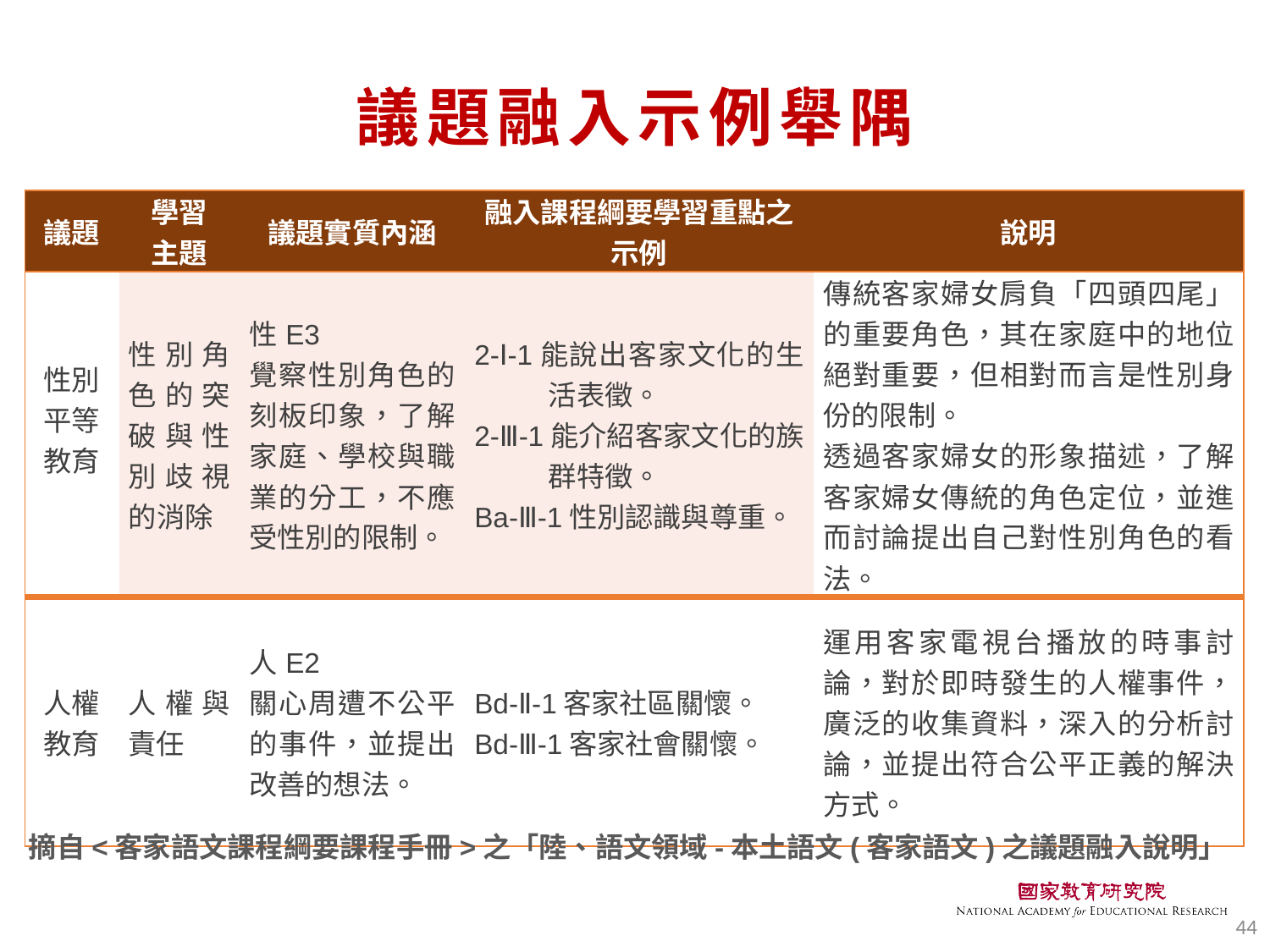

# 議題融入示例舉隅
| 議題 | 學習 主題 | 議題實質內涵 | 融入課程綱要學習重點之示例 | 說明 |
| --- | --- | --- | --- | --- |
| 性別平等教育 | 性別角色的突破與性別歧視的消除 | 性E3 覺察性別角色的刻板印象，了解家庭、學校與職業的分工，不應受性別的限制。 | 2-Ⅰ-1能說出客家文化的生活表徵。 2-Ⅲ-1能介紹客家文化的族群特徵。 Ba-Ⅲ-1性別認識與尊重。 | 傳統客家婦女肩負「四頭四尾」的重要角色，其在家庭中的地位絕對重要，但相對而言是性別身份的限制。 透過客家婦女的形象描述，了解客家婦女傳統的角色定位，並進而討論提出自己對性別角色的看法。 |
| 人權教育 | 人權與責任 | 人E2 關心周遭不公平的事件，並提出改善的想法。 | Bd-Ⅱ-1客家社區關懷。 Bd-Ⅲ-1客家社會關懷。 | 運用客家電視台播放的時事討論，對於即時發生的人權事件，廣泛的收集資料，深入的分析討論，並提出符合公平正義的解決方式。 |
摘自<客家語文課程綱要課程手冊>之「陸、語文領域-本土語文(客家語文)之議題融入說明」
44